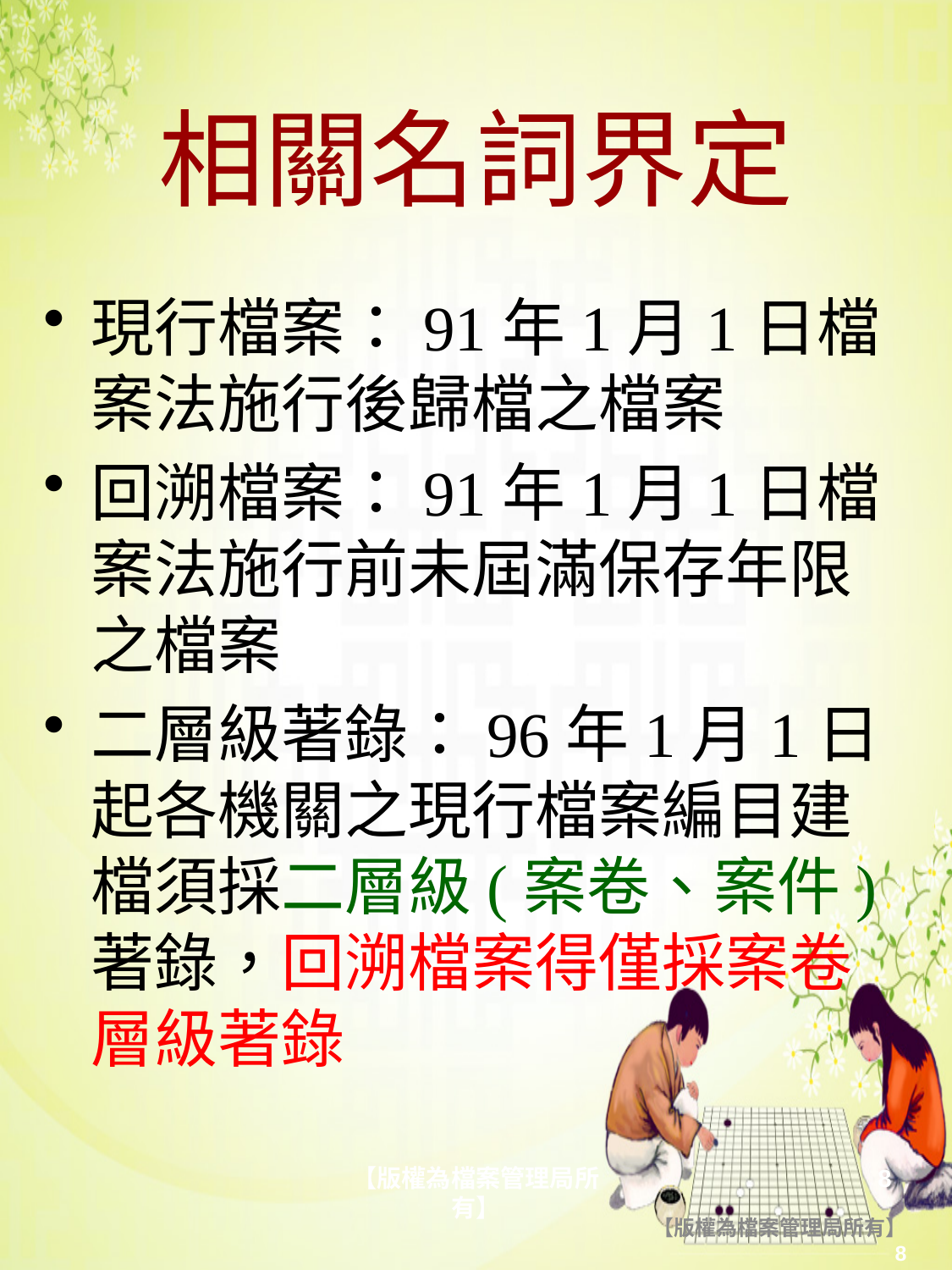

# 相關名詞界定
現行檔案：91年1月1日檔案法施行後歸檔之檔案
回溯檔案：91年1月1日檔案法施行前未屆滿保存年限之檔案
二層級著錄：96年1月1日起各機關之現行檔案編目建檔須採二層級(案卷、案件)著錄，回溯檔案得僅採案卷層級著錄
【版權為檔案管理局所有】
8
【版權為檔案管理局所有】
8